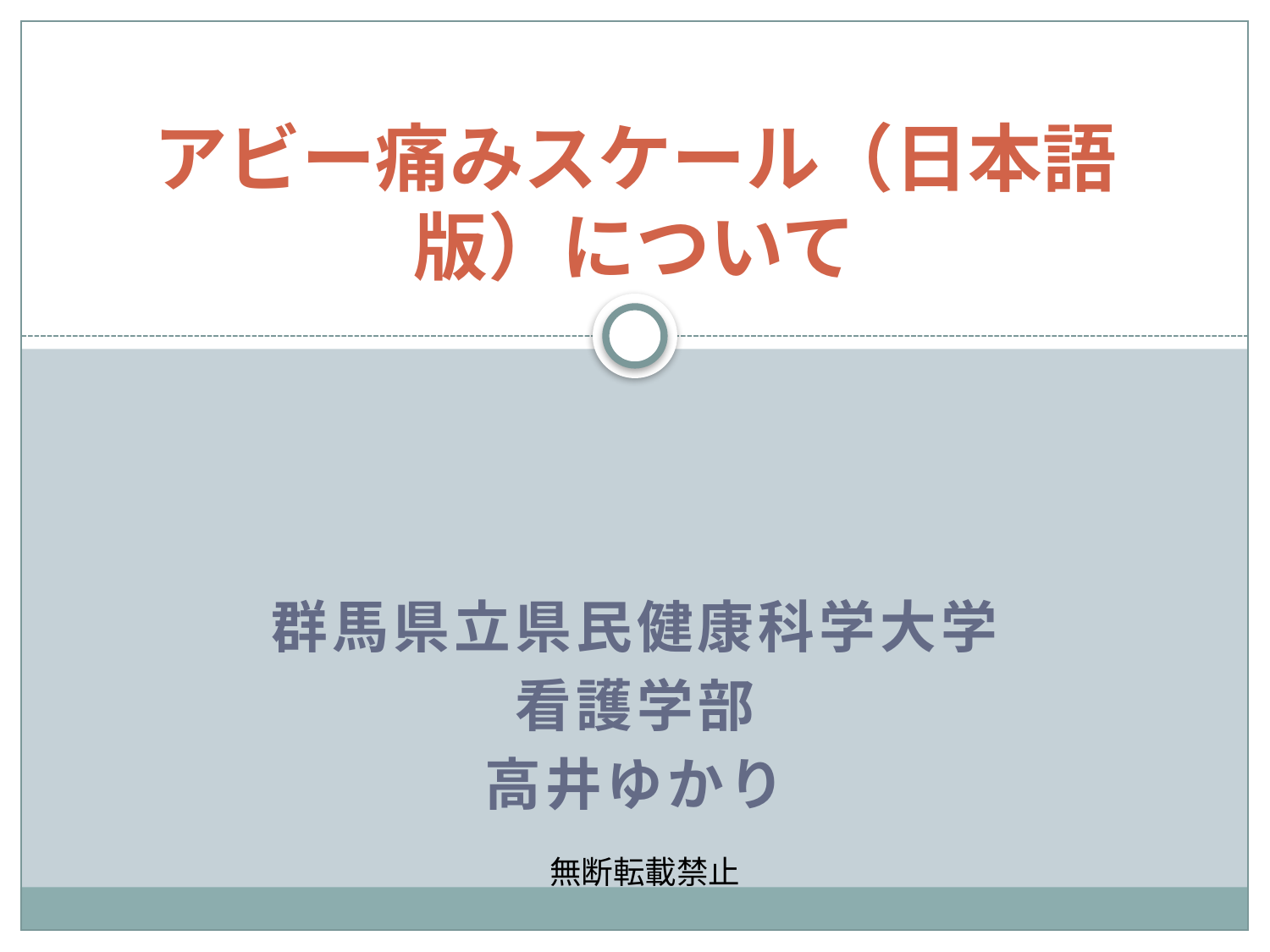

# アビー痛みスケール（日本語版）について

群馬県立県民健康科学大学
看護学部
高井ゆかり
無断転載禁止